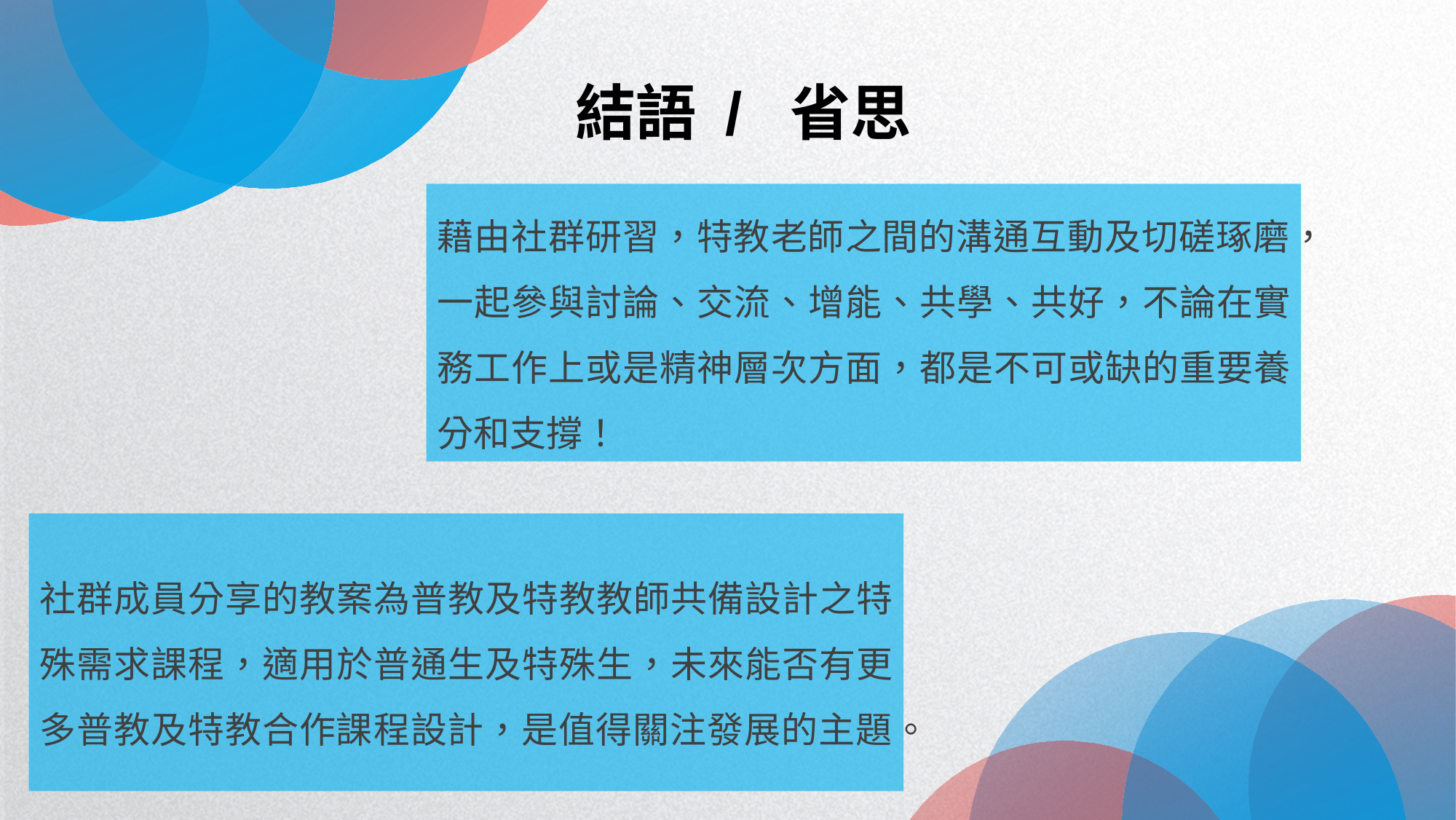

結語 /  省思
藉由社群研習，特教老師之間的溝通互動及切磋琢磨，一起參與討論、交流、增能、共學、共好，不論在實務工作上或是精神層次方面，都是不可或缺的重要養分和支撐！
社群成員分享的教案為普教及特教教師共備設計之特殊需求課程，適用於普通生及特殊生，未來能否有更多普教及特教合作課程設計，是值得關注發展的主題。